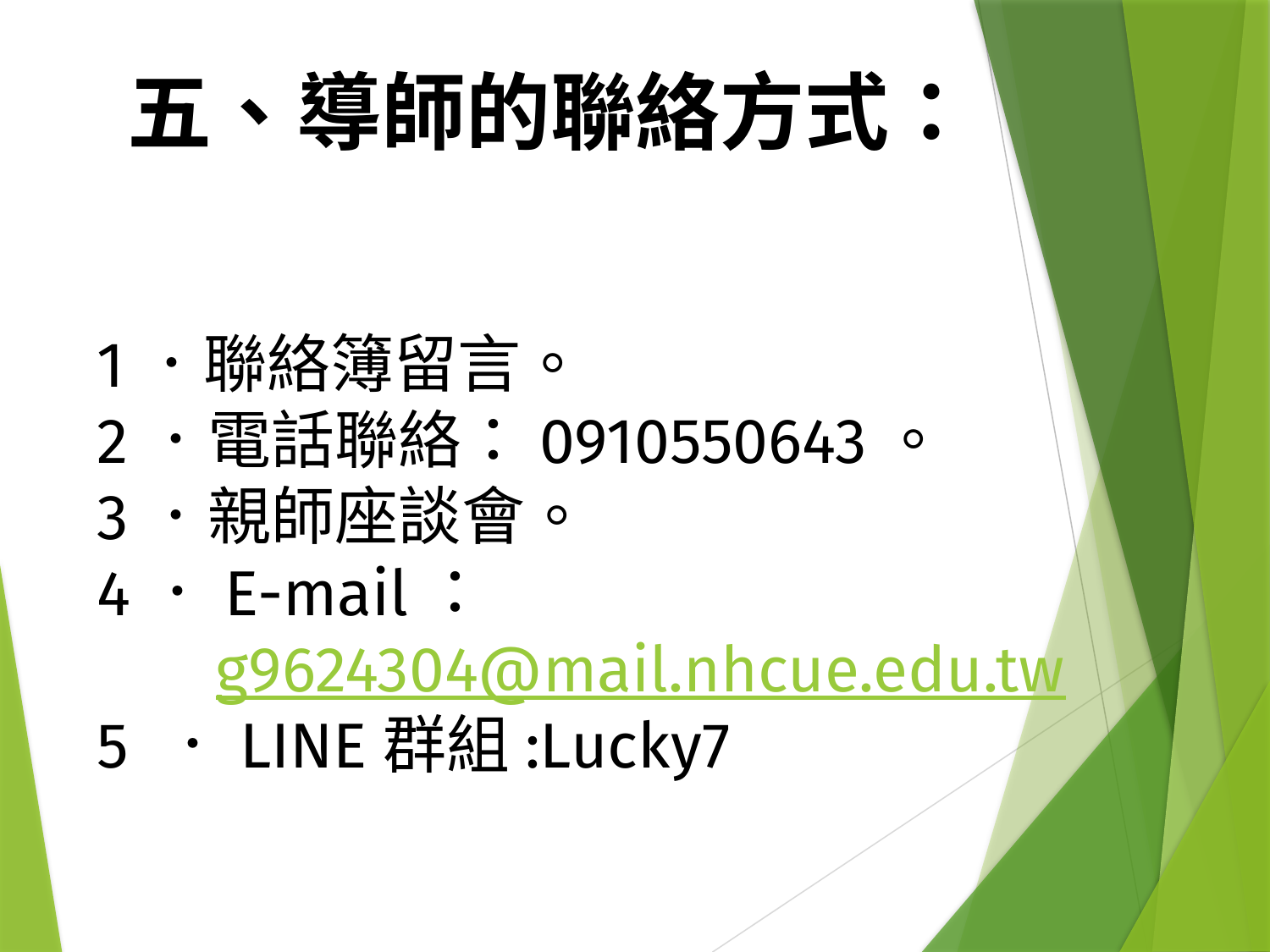

五、導師的聯絡方式：
1．聯絡簿留言。
2．電話聯絡：0910550643。
3．親師座談會。
4．E-mail：
       g9624304@mail.nhcue.edu.tw
5 ．LINE群組:Lucky7